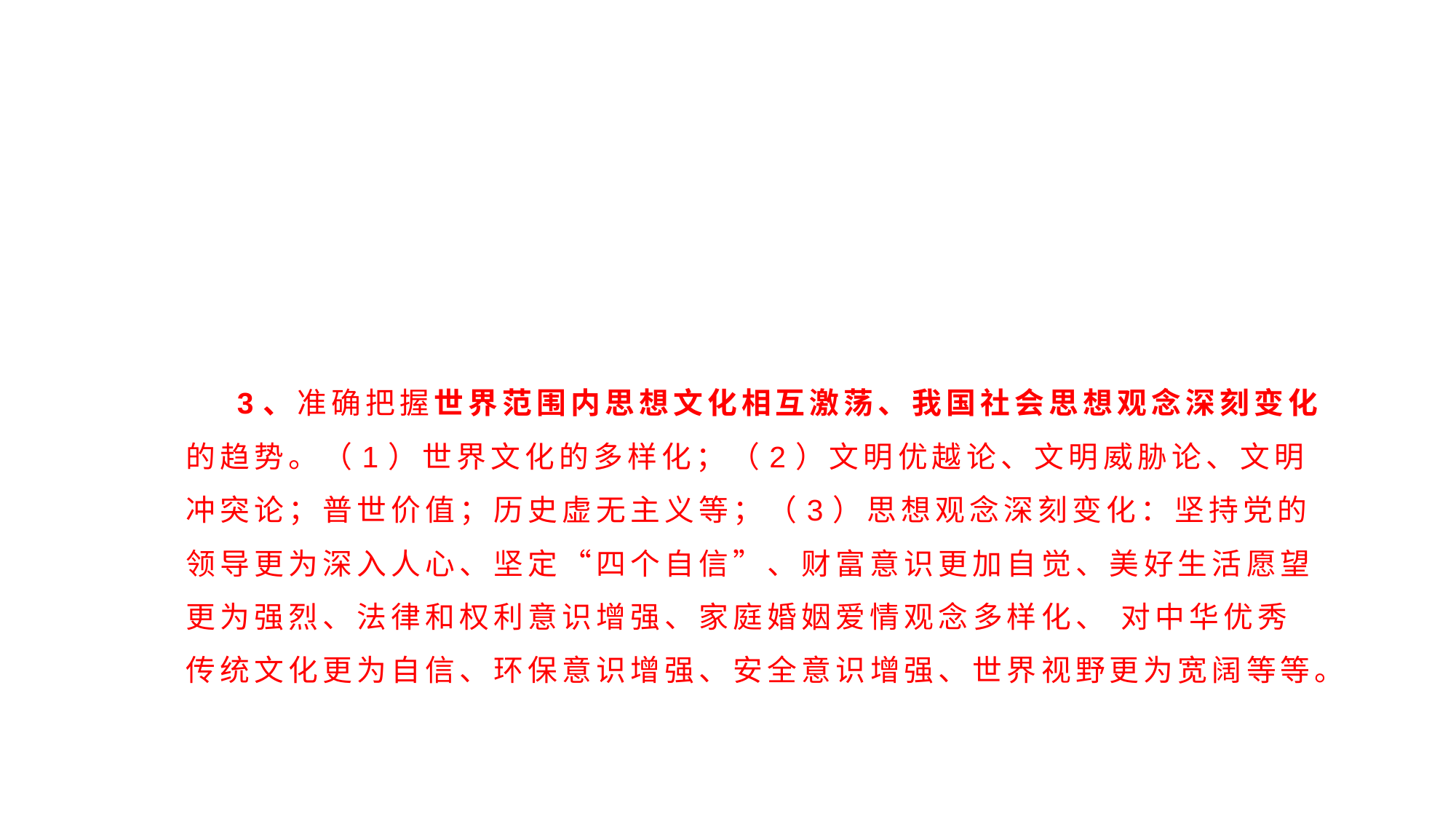

# 3、准确把握世界范围内思想文化相互激荡、我国社会思想观念深刻变化的趋势。（1）世界文化的多样化；（2）文明优越论、文明威胁论、文明冲突论；普世价值；历史虚无主义等；（3）思想观念深刻变化：坚持党的领导更为深入人心、坚定“四个自信”、财富意识更加自觉、美好生活愿望更为强烈、法律和权利意识增强、家庭婚姻爱情观念多样化、 对中华优秀传统文化更为自信、环保意识增强、安全意识增强、世界视野更为宽阔等等。